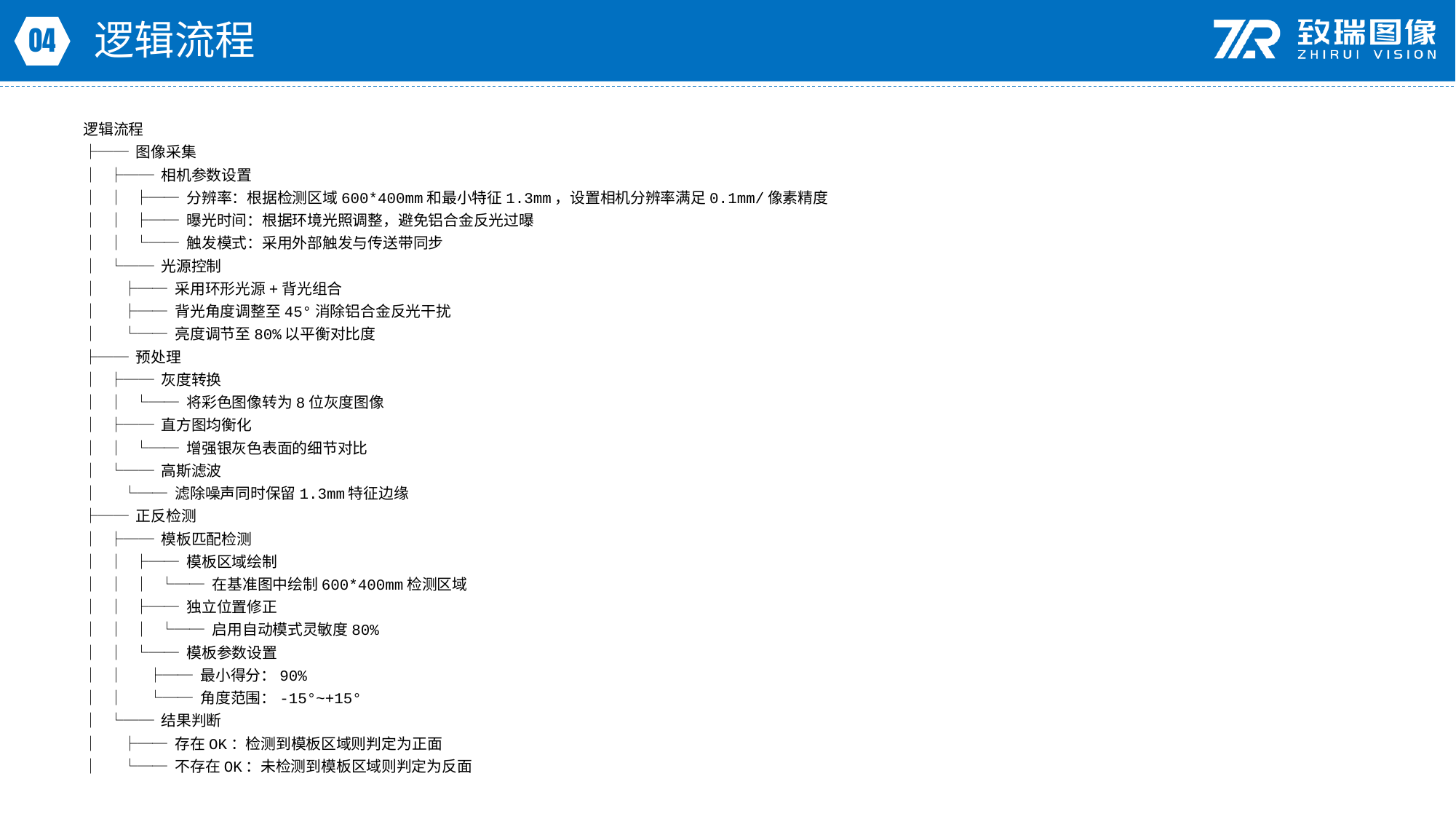

逻辑流程
04

逻辑流程
├── 图像采集
│   ├── 相机参数设置
│   │   ├── 分辨率：根据检测区域600*400mm和最小特征1.3mm，设置相机分辨率满足0.1mm/像素精度
│   │   ├── 曝光时间：根据环境光照调整，避免铝合金反光过曝
│   │   └── 触发模式：采用外部触发与传送带同步
│   └── 光源控制
│       ├── 采用环形光源+背光组合
│       ├── 背光角度调整至45°消除铝合金反光干扰
│       └── 亮度调节至80%以平衡对比度
├── 预处理
│   ├── 灰度转换
│   │   └── 将彩色图像转为8位灰度图像
│   ├── 直方图均衡化
│   │   └── 增强银灰色表面的细节对比
│   └── 高斯滤波
│       └── 滤除噪声同时保留1.3mm特征边缘
├── 正反检测
│   ├── 模板匹配检测
│   │   ├── 模板区域绘制
│   │   │   └── 在基准图中绘制600*400mm检测区域
│   │   ├── 独立位置修正
│   │   │   └── 启用自动模式灵敏度80%
│   │   └── 模板参数设置
│   │       ├── 最小得分：90%
│   │       └── 角度范围：-15°~+15°
│   └── 结果判断
│       ├── 存在OK：检测到模板区域则判定为正面
│       └── 不存在OK：未检测到模板区域则判定为反面